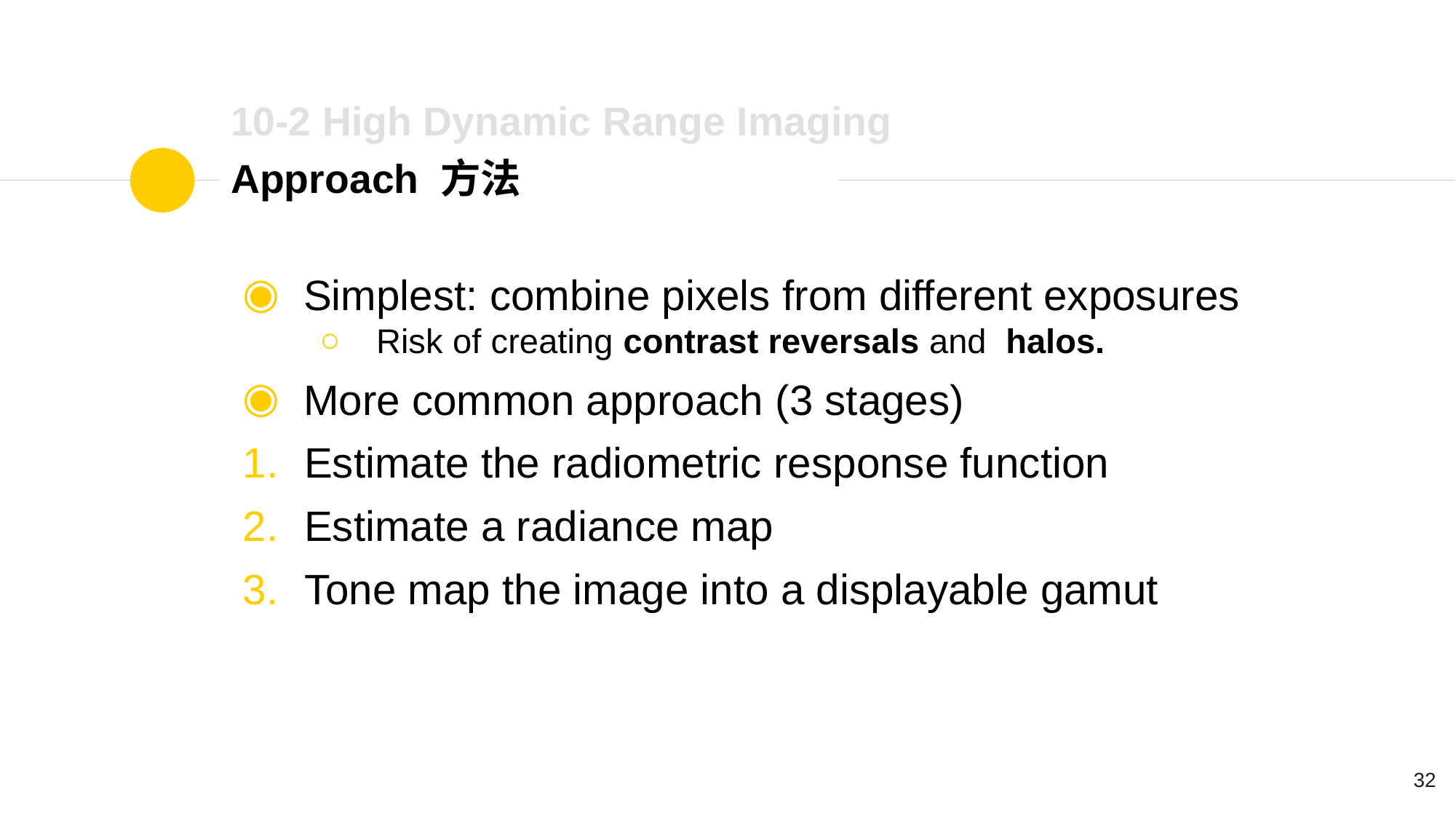

10-2 High Dynamic Range Imaging
# Approach 方法
Simplest: combine pixels from different exposures
Risk of creating contrast reversals and  halos.
More common approach (3 stages)
Estimate the radiometric response function
Estimate a radiance map
Tone map the image into a displayable gamut

32